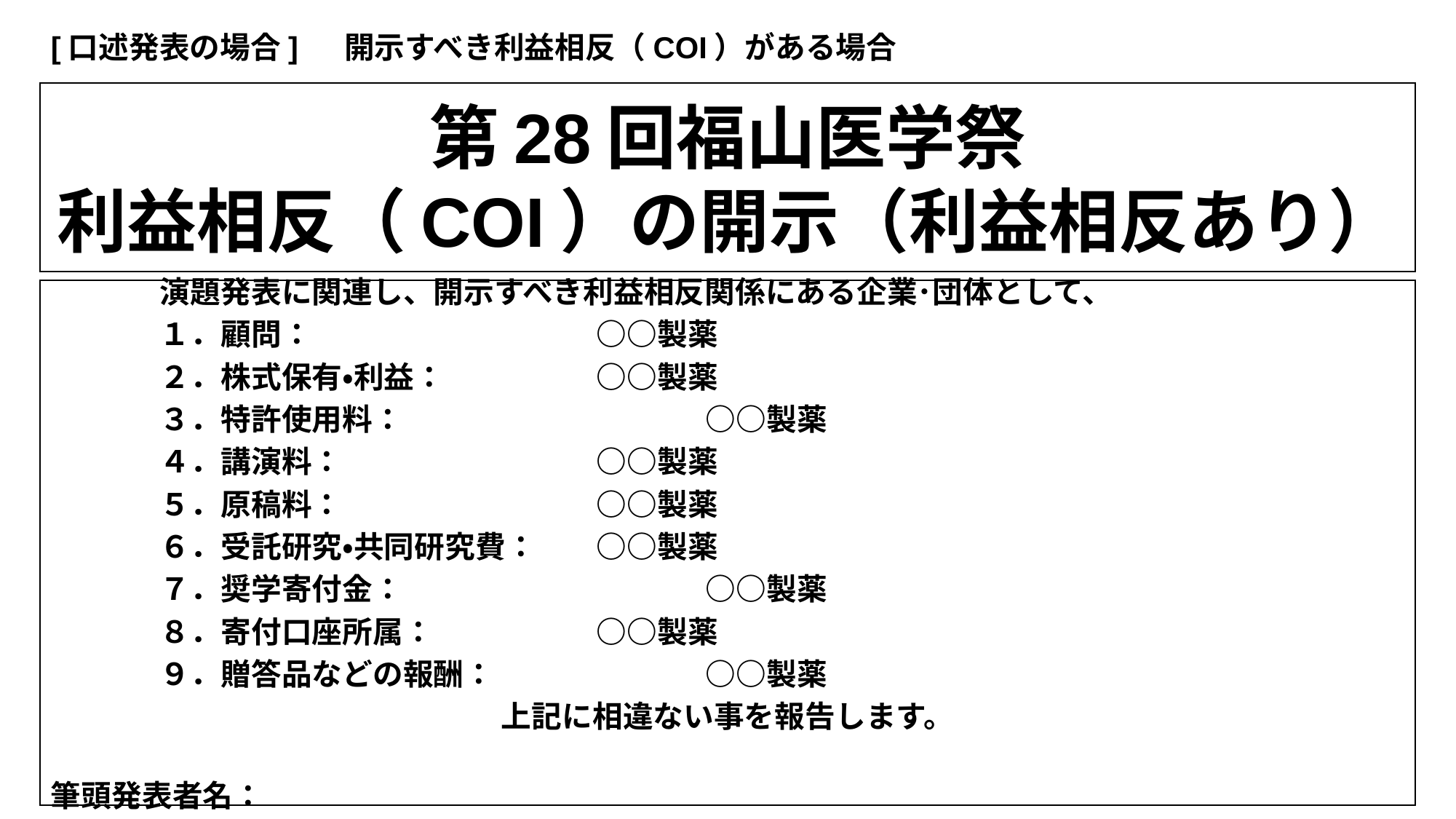

[口述発表の場合] 　開示すべき利益相反（COI）がある場合
# 第28回福山医学祭 利益相反（COI）の開示（利益相反あり）
	演題発表に関連し、開示すべき利益相反関係にある企業･団体として、
	１．顧問：			○○製薬
	２．株式保有・利益：		○○製薬
	３．特許使用料：			○○製薬
	４．講演料：			○○製薬
	５．原稿料：			○○製薬
	６．受託研究・共同研究費： 	○○製薬
	７．奨学寄付金：			○○製薬
	８．寄付口座所属：		○○製薬
	９．贈答品などの報酬：		○○製薬
上記に相違ない事を報告します。
　　　　　　　　　　　　　　　　　　　　　　　　　　　　　　　　　　　　　　　　　　　　筆頭発表者名：